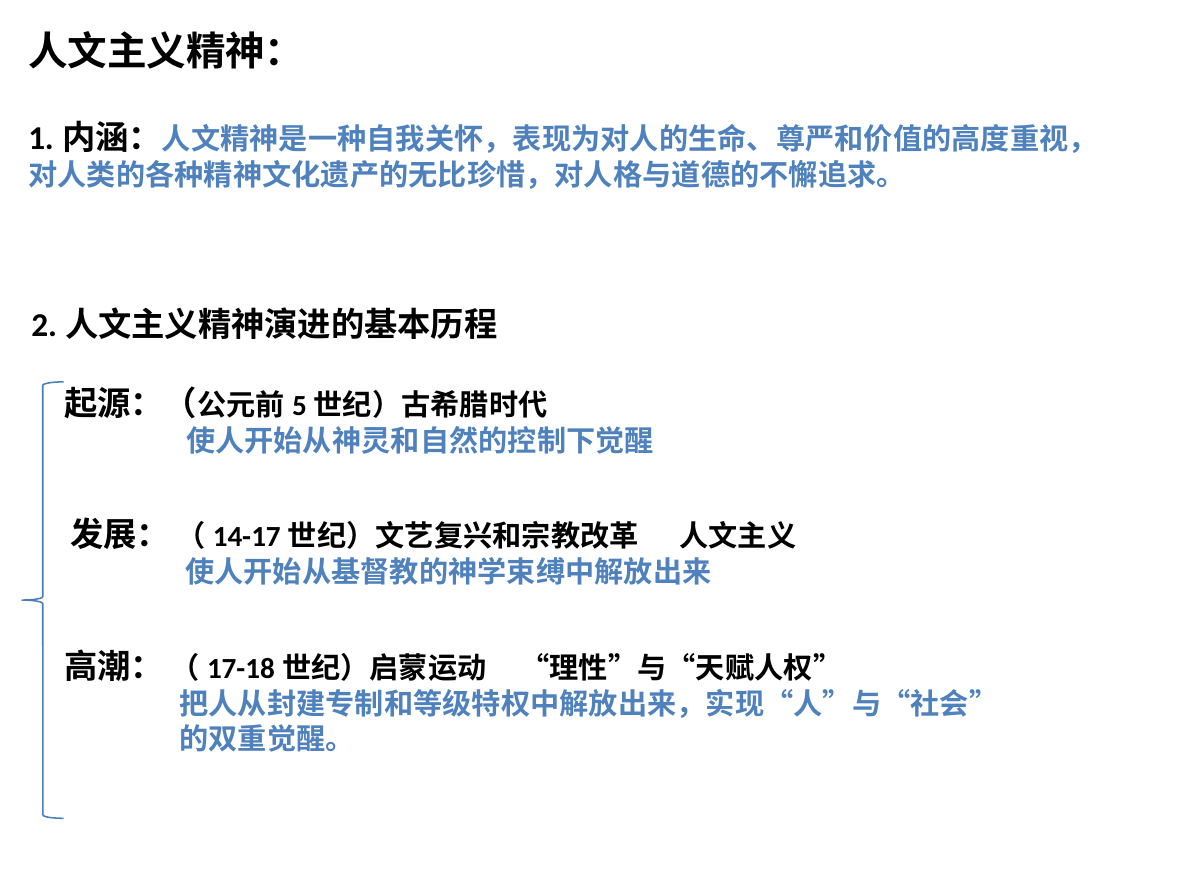

人文主义精神：
1.内涵：人文精神是一种自我关怀，表现为对人的生命、尊严和价值的高度重视，对人类的各种精神文化遗产的无比珍惜，对人格与道德的不懈追求。
2.人文主义精神演进的基本历程
起源：（公元前5世纪）古希腊时代
                 使人开始从神灵和自然的控制下觉醒

发展： （14-17世纪）文艺复兴和宗教改革      人文主义
                使人开始从基督教的神学束缚中解放出来
高潮： （17-18世纪）启蒙运动     “理性”与“天赋人权”
                把人从封建专制和等级特权中解放出来，实现“人”与“社会”
                的双重觉醒。